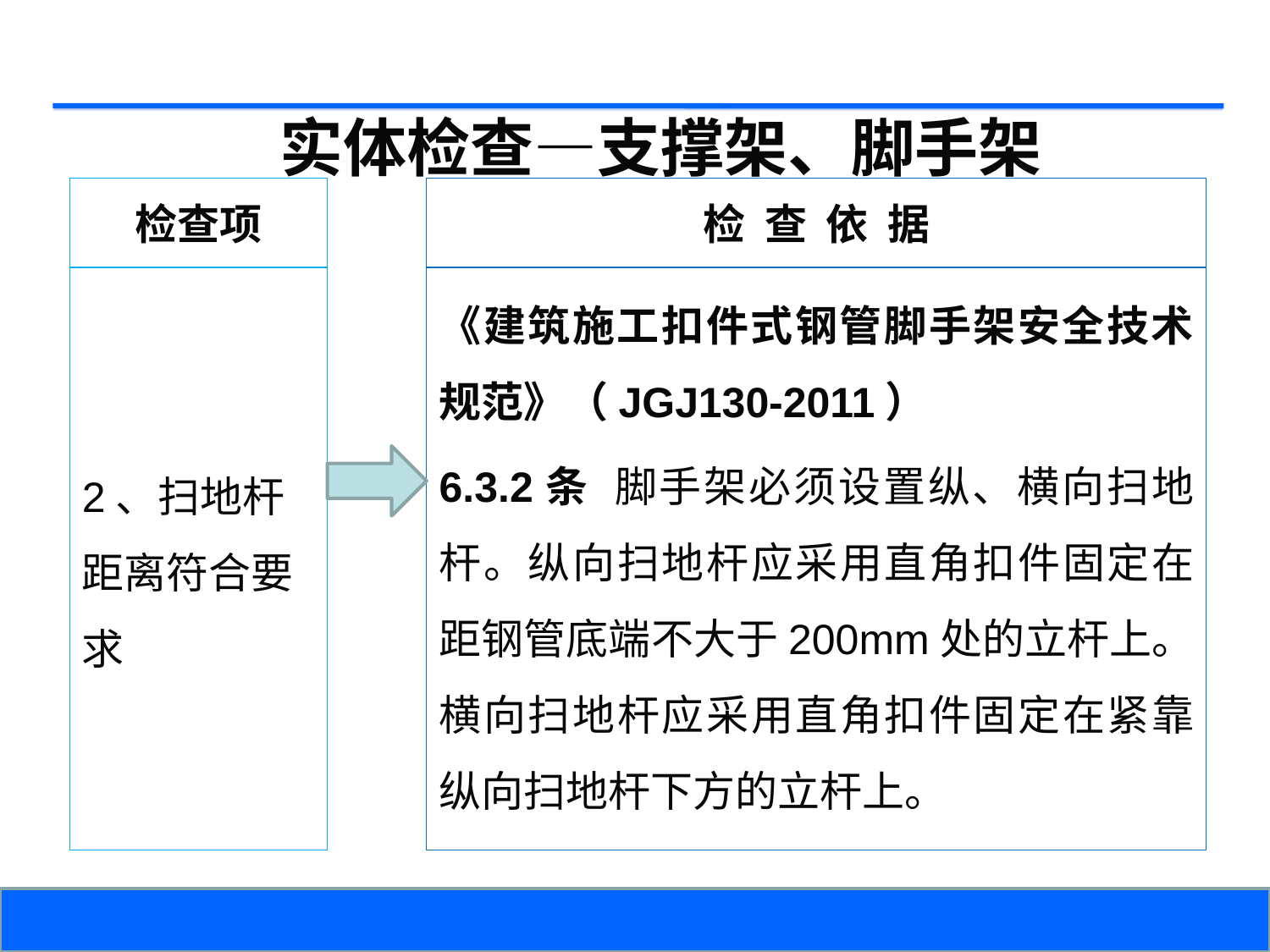

实体检查—支撑架、脚手架
检查项
检  查  依  据
2、扫地杆距离符合要求
《建筑施工扣件式钢管脚手架安全技术规范》（JGJ130-2011）
6.3.2条  脚手架必须设置纵、横向扫地杆。纵向扫地杆应采用直角扣件固定在距钢管底端不大于200mm处的立杆上。横向扫地杆应采用直角扣件固定在紧靠纵向扫地杆下方的立杆上。